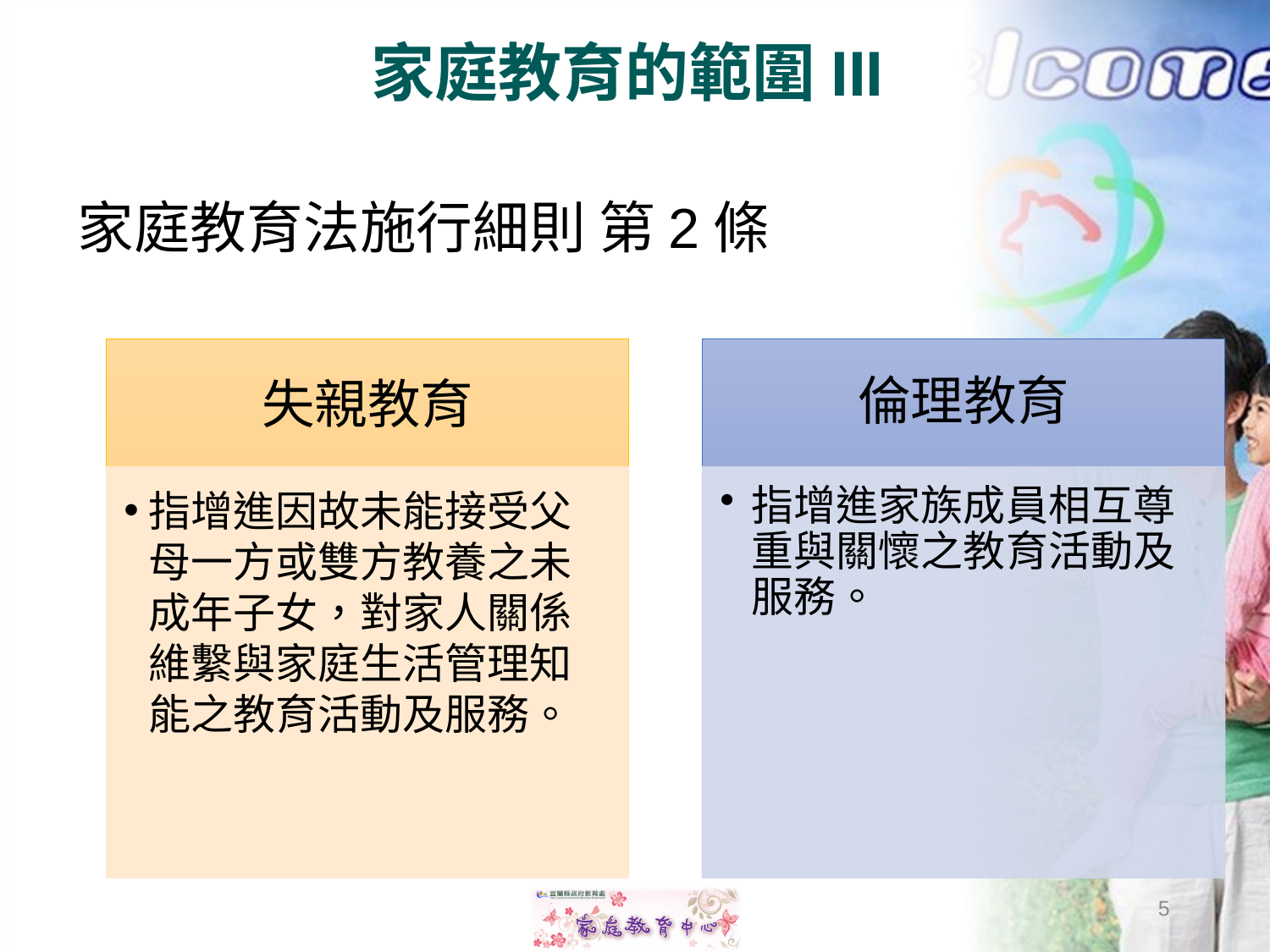

家庭教育的範圍III
家庭教育法施行細則 第2條
失親教育
指增進因故未能接受父母一方或雙方教養之未成年子女，對家人關係維繫與家庭生活管理知能之教育活動及服務。
倫理教育
指增進家族成員相互尊重與關懷之教育活動及服務。
5